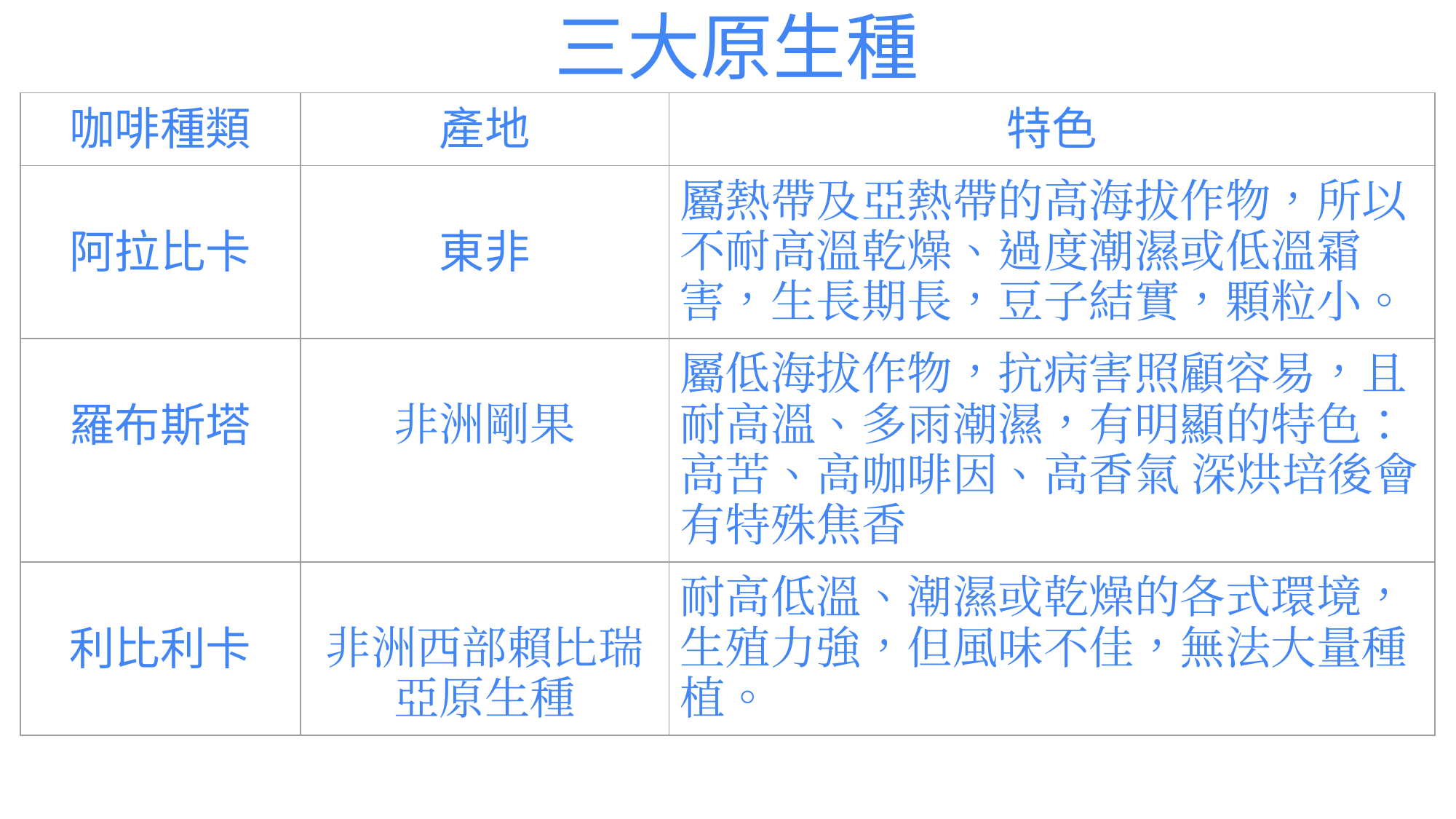

# 三大原生種
| 咖啡種類 | 產地 | 特色 |
| --- | --- | --- |
| 阿拉比卡 | 東非 | 屬熱帶及亞熱帶的高海拔作物，所以不耐高溫乾燥、過度潮濕或低溫霜害，生長期長，豆子結實，顆粒小。 |
| 羅布斯塔 | 非洲剛果 | 屬低海拔作物，抗病害照顧容易，且耐高溫、多雨潮濕，有明顯的特色：高苦、高咖啡因、高香氣 深烘培後會有特殊焦香 |
| 利比利卡 | 非洲西部賴比瑞亞原生種 | 耐高低溫、潮濕或乾燥的各式環境，生殖力強，但風味不佳，無法大量種植。 |